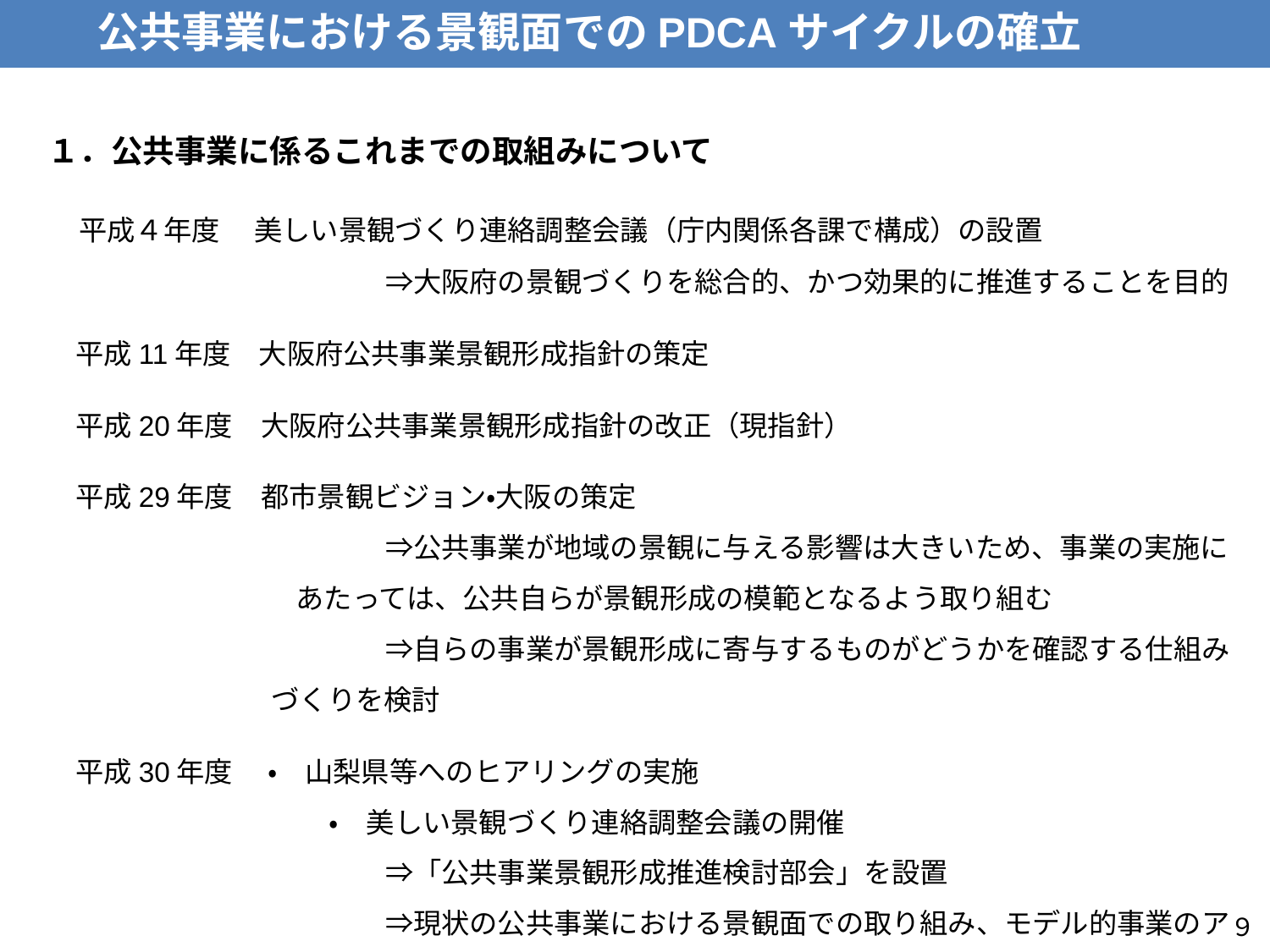

公共事業における景観面でのPDCAサイクルの確立
１．公共事業に係るこれまでの取組みについて
　平成４年度　 美しい景観づくり連絡調整会議（庁内関係各課で構成）の設置
　　　　　　　　　　　　⇒大阪府の景観づくりを総合的、かつ効果的に推進することを目的
　平成11年度　大阪府公共事業景観形成指針の策定
　平成20年度　大阪府公共事業景観形成指針の改正（現指針）
　平成29年度　都市景観ビジョン・大阪の策定
　　　　　　　　　　　　⇒公共事業が地域の景観に与える影響は大きいため、事業の実施にあたっては、公共自らが景観形成の模範となるよう取り組む
　　　　　　　　　　　　⇒自らの事業が景観形成に寄与するものがどうかを確認する仕組みづくりを検討
　平成30年度　 ・　山梨県等へのヒアリングの実施
　　　　　　　　　　・　美しい景観づくり連絡調整会議の開催
　　　　　　　　　　　　⇒「公共事業景観形成推進検討部会」を設置
　　　　　　　　　　　　⇒現状の公共事業における景観面での取り組み、モデル的事業のアンケート調査

９